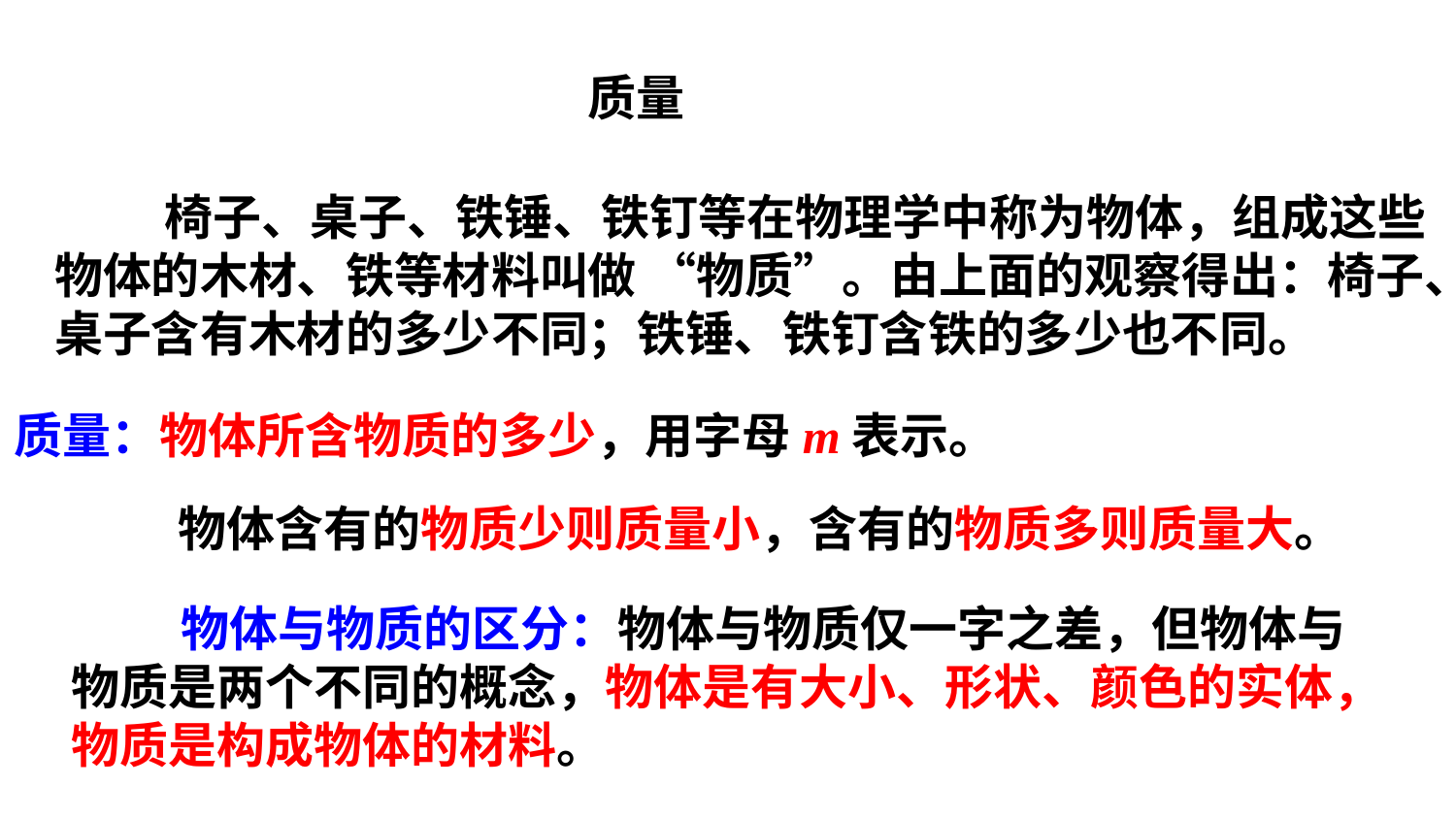

质量
         椅子、桌子、铁锤、铁钉等在物理学中称为物体，组成这些物体的木材、铁等材料叫做 “物质”。由上面的观察得出：椅子、桌子含有木材的多少不同；铁锤、铁钉含铁的多少也不同。
质量：物体所含物质的多少，用字母m表示。
物体含有的物质少则质量小，含有的物质多则质量大。
         物体与物质的区分：物体与物质仅一字之差，但物体与物质是两个不同的概念，物体是有大小、形状、颜色的实体，物质是构成物体的材料。